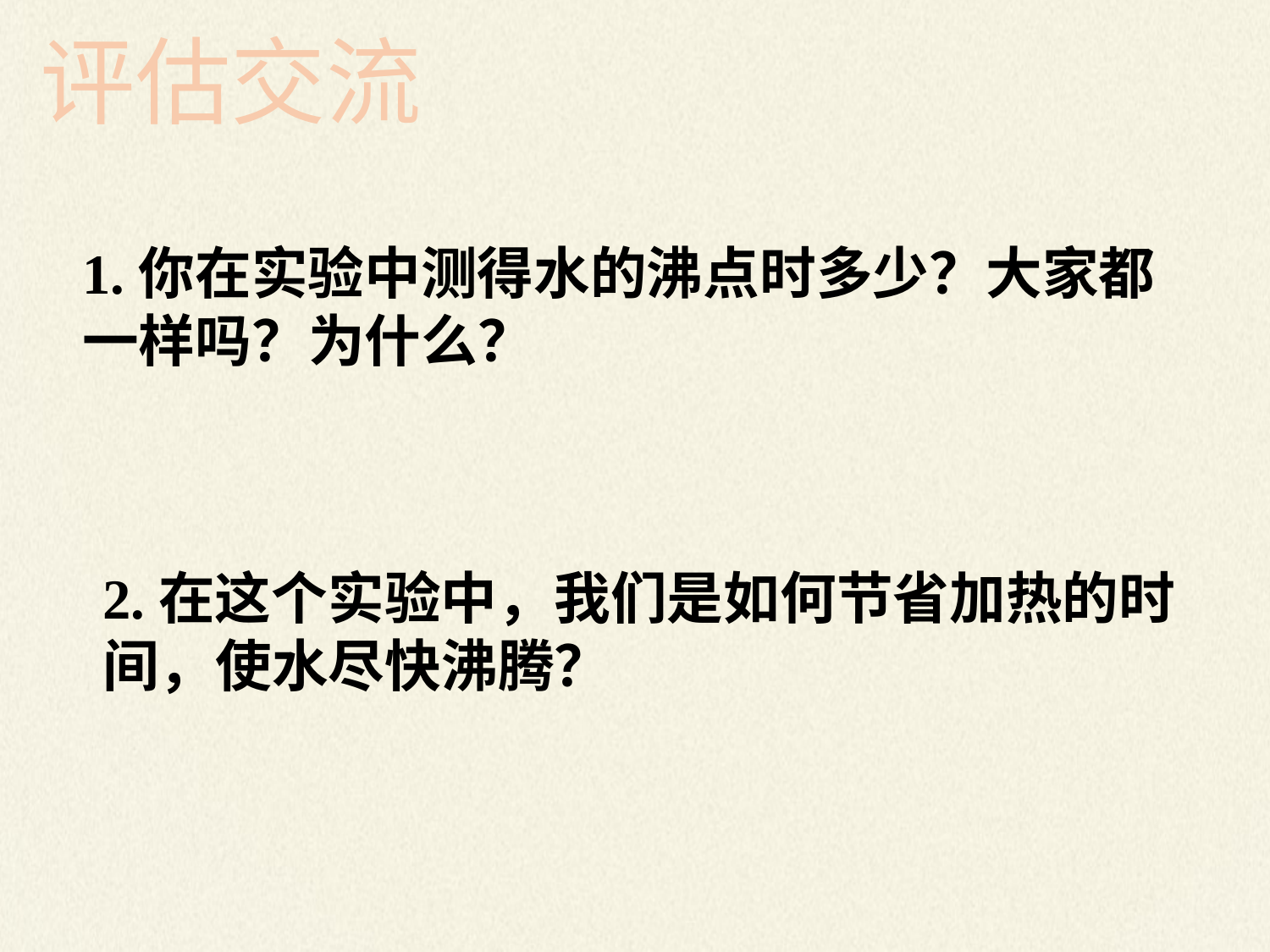

评估交流
1.你在实验中测得水的沸点时多少？大家都一样吗？为什么？
2.在这个实验中，我们是如何节省加热的时间，使水尽快沸腾？